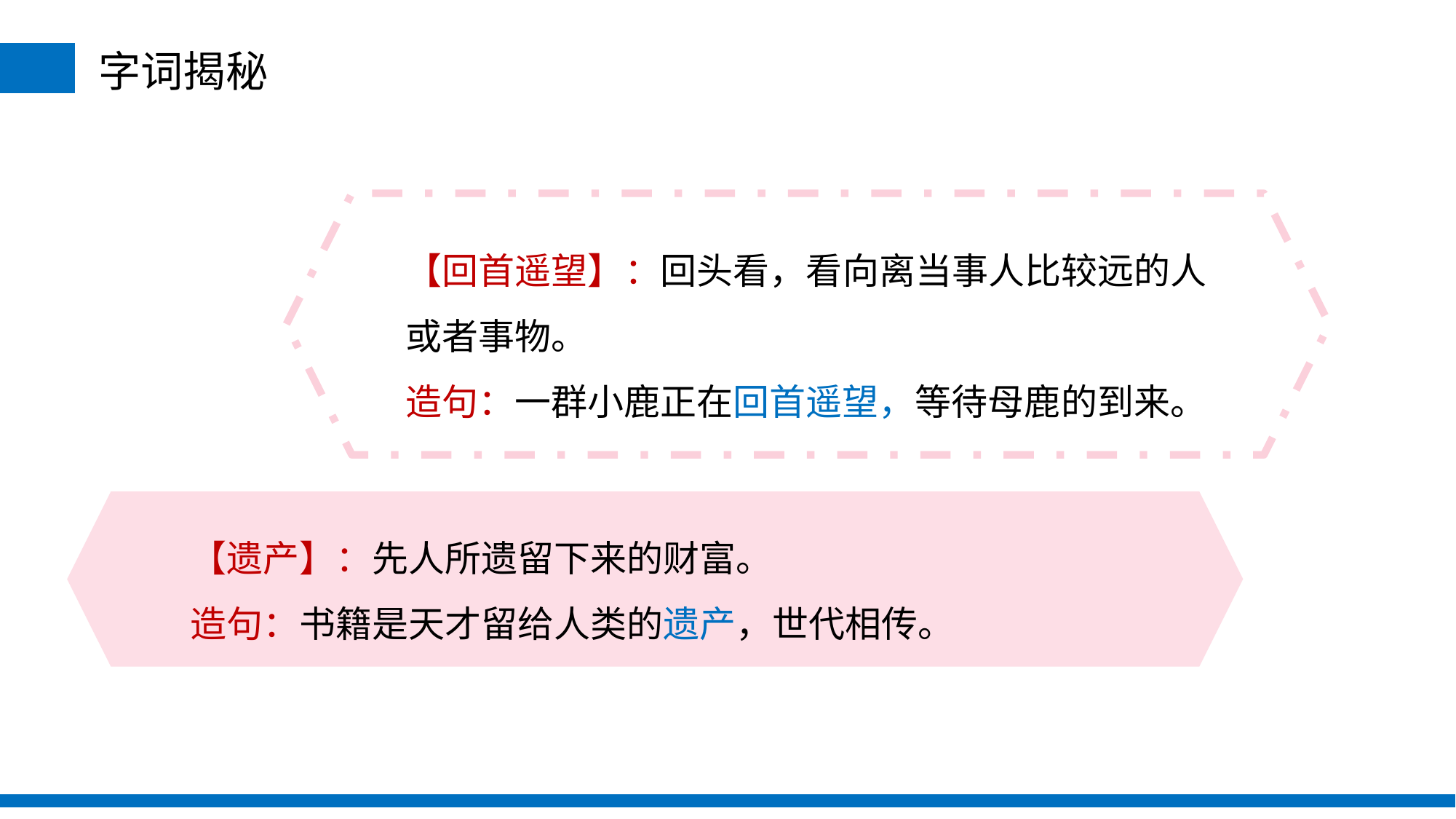

字词揭秘
【回首遥望】：回头看，看向离当事人比较远的人或者事物。
造句：一群小鹿正在回首遥望，等待母鹿的到来。
【遗产】：先人所遗留下来的财富。
造句：书籍是天才留给人类的遗产，世代相传。